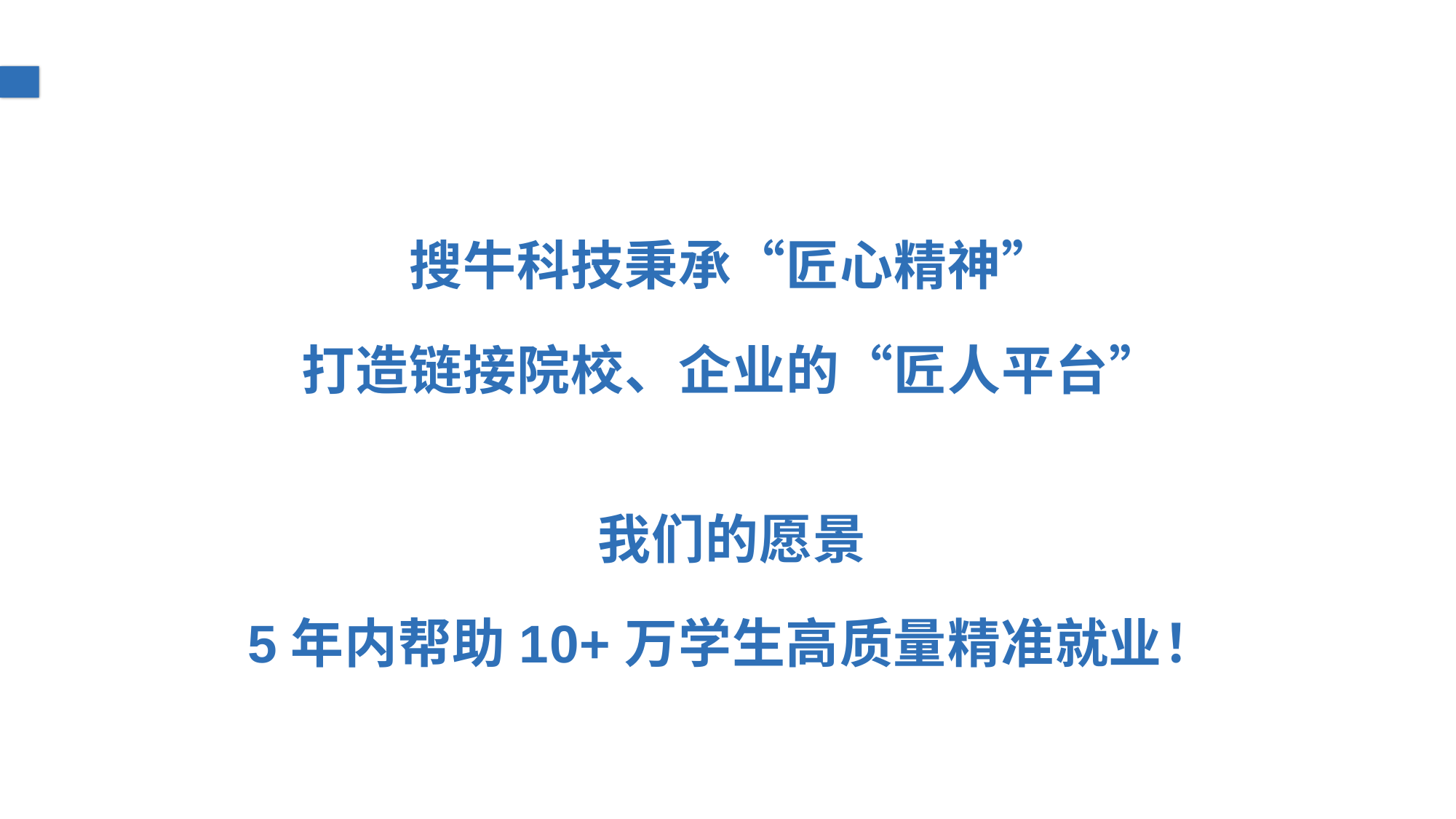

搜牛科技秉承“匠心精神”
打造链接院校、企业的“匠人平台”

我们的愿景
5年内帮助10+万学生高质量精准就业！